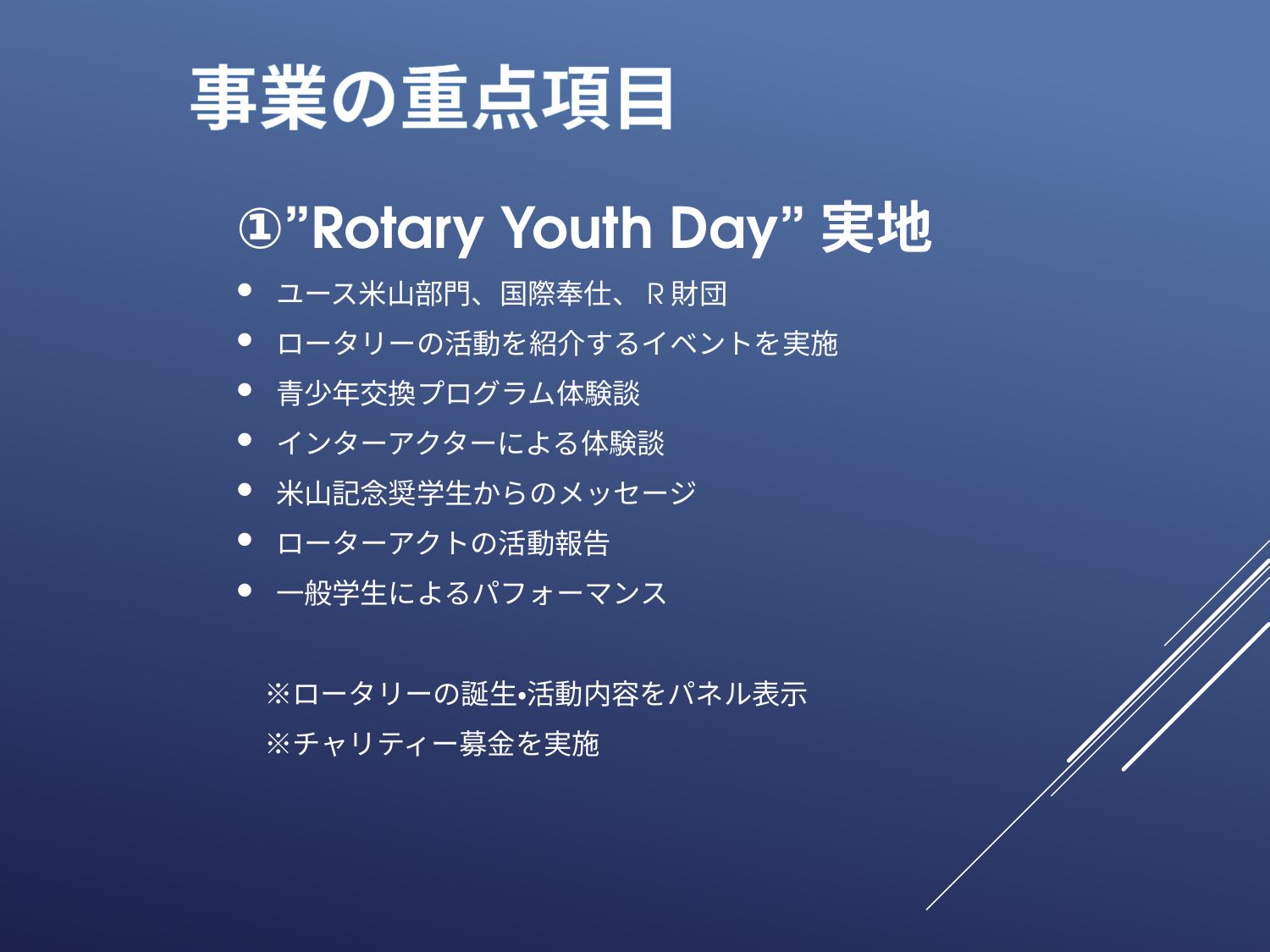

# 事業の重点項目
①”Rotary Youth Day”実地
ユース米山部門、国際奉仕、R財団
ロータリーの活動を紹介するイベントを実施
青少年交換プログラム体験談
インターアクターによる体験談
米山記念奨学生からのメッセージ
ローターアクトの活動報告
一般学生によるパフォーマンス

　※ロータリーの誕生・活動内容をパネル表示
　※チャリティー募金を実施